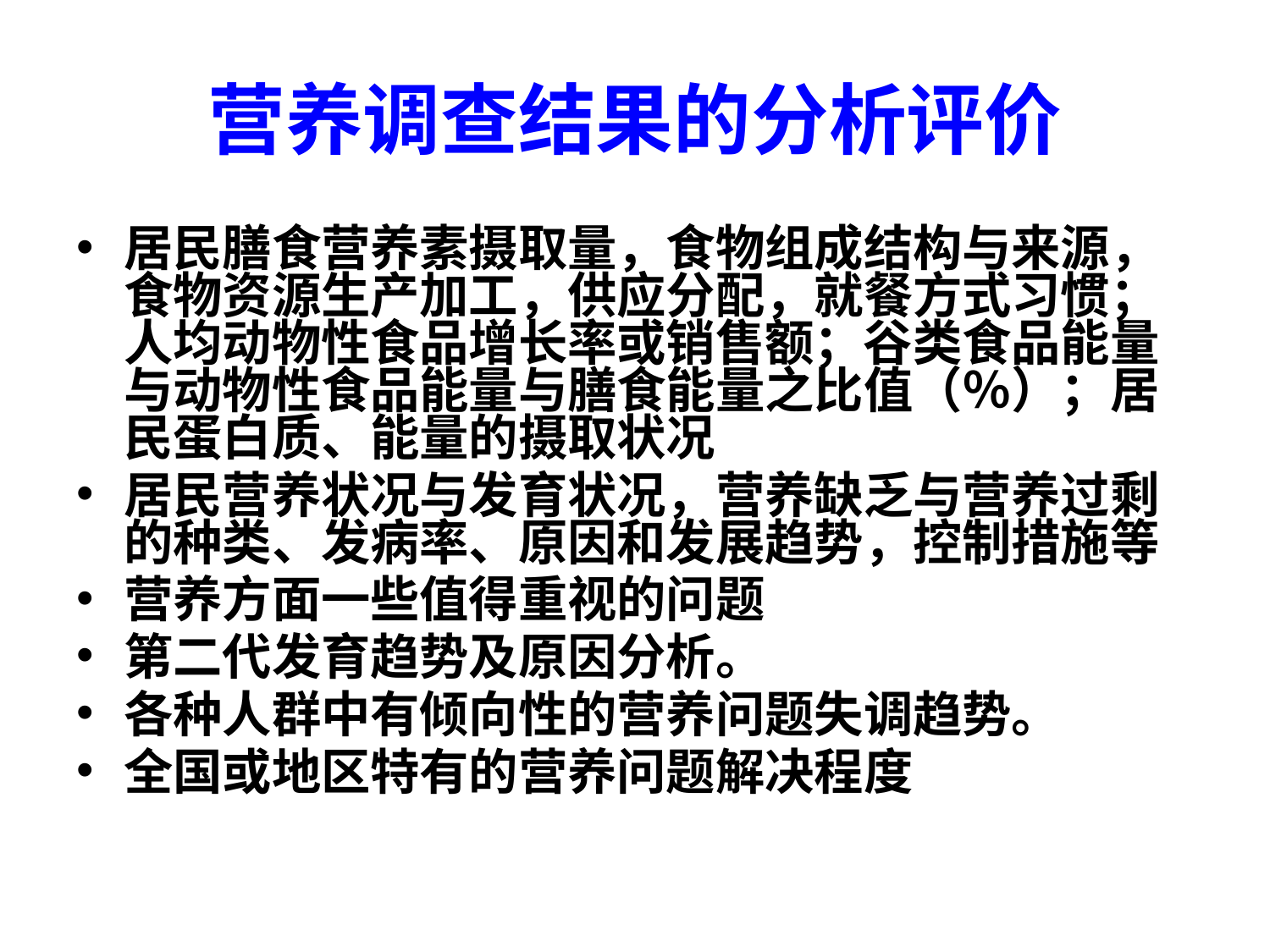

# 营养调查结果的分析评价
居民膳食营养素摄取量，食物组成结构与来源，食物资源生产加工，供应分配，就餐方式习惯；人均动物性食品增长率或销售额；谷类食品能量与动物性食品能量与膳食能量之比值（％）；居民蛋白质、能量的摄取状况
居民营养状况与发育状况，营养缺乏与营养过剩的种类、发病率、原因和发展趋势，控制措施等
营养方面一些值得重视的问题
第二代发育趋势及原因分析。
各种人群中有倾向性的营养问题失调趋势。
全国或地区特有的营养问题解决程度